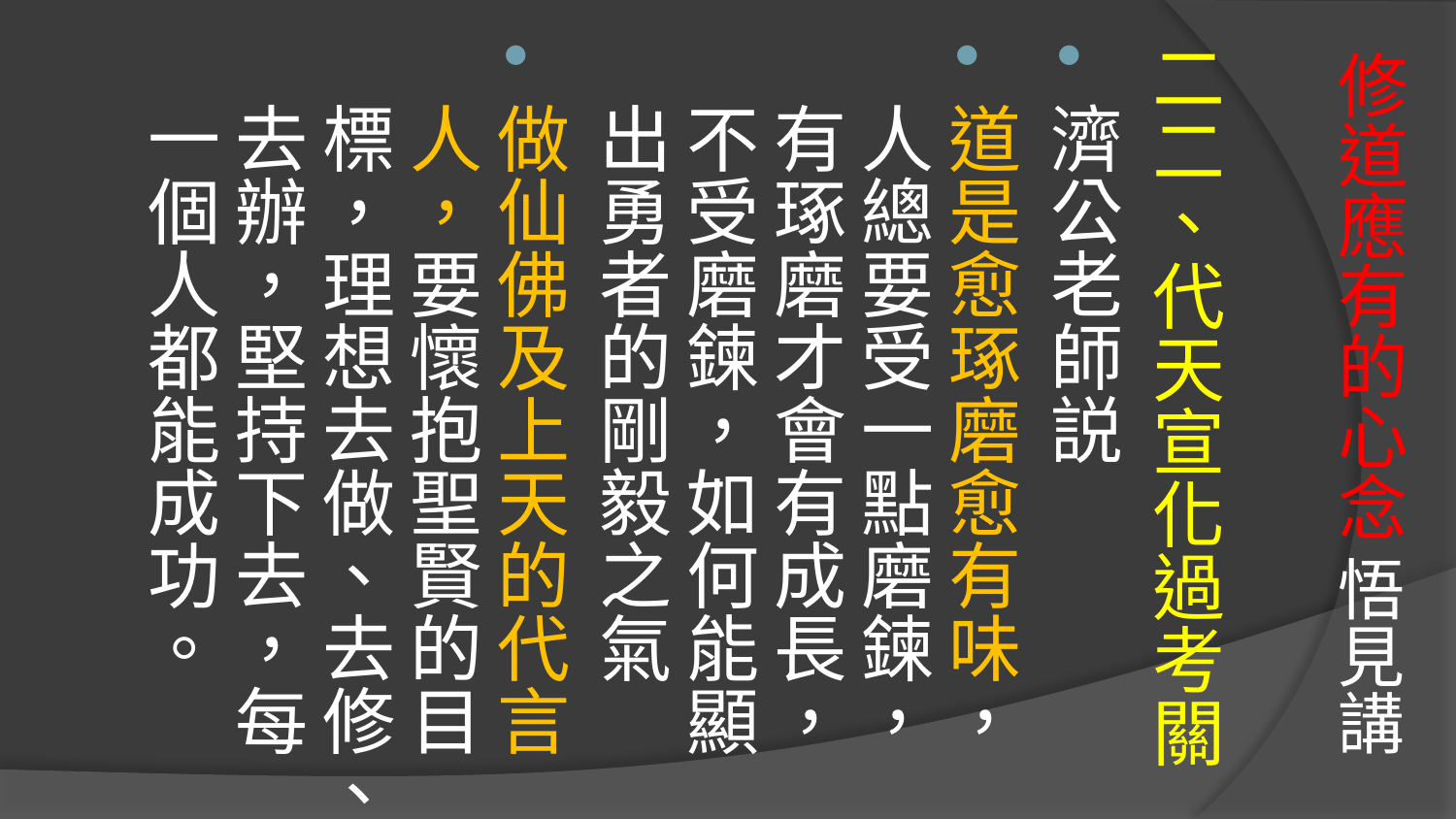

# 修道應有的心念 悟見講
二二、代天宣化過考關
濟公老師説
道是愈琢磨愈有味，人總要受一點磨鍊，有琢磨才會有成長，不受磨鍊，如何能顯出勇者的剛毅之氣
做仙佛及上天的代言人，要懷抱聖賢的目標，理想去做、去修、去辦，堅持下去，每一個人都能成功。